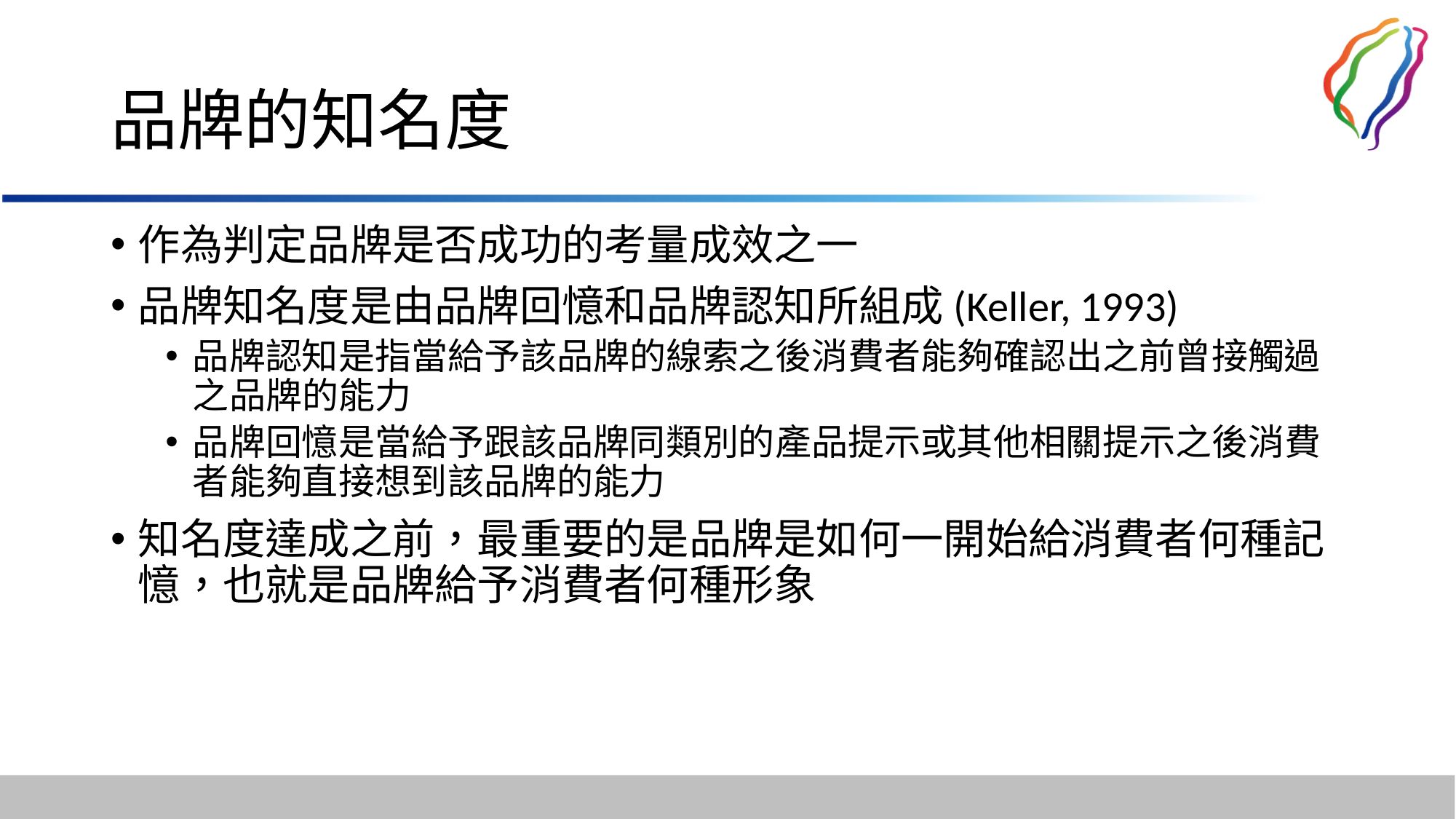

# 品牌的知名度
作為判定品牌是否成功的考量成效之一
品牌知名度是由品牌回憶和品牌認知所組成(Keller, 1993)
品牌認知是指當給予該品牌的線索之後消費者能夠確認出之前曾接觸過之品牌的能力
品牌回憶是當給予跟該品牌同類別的產品提示或其他相關提示之後消費者能夠直接想到該品牌的能力
知名度達成之前，最重要的是品牌是如何一開始給消費者何種記憶，也就是品牌給予消費者何種形象